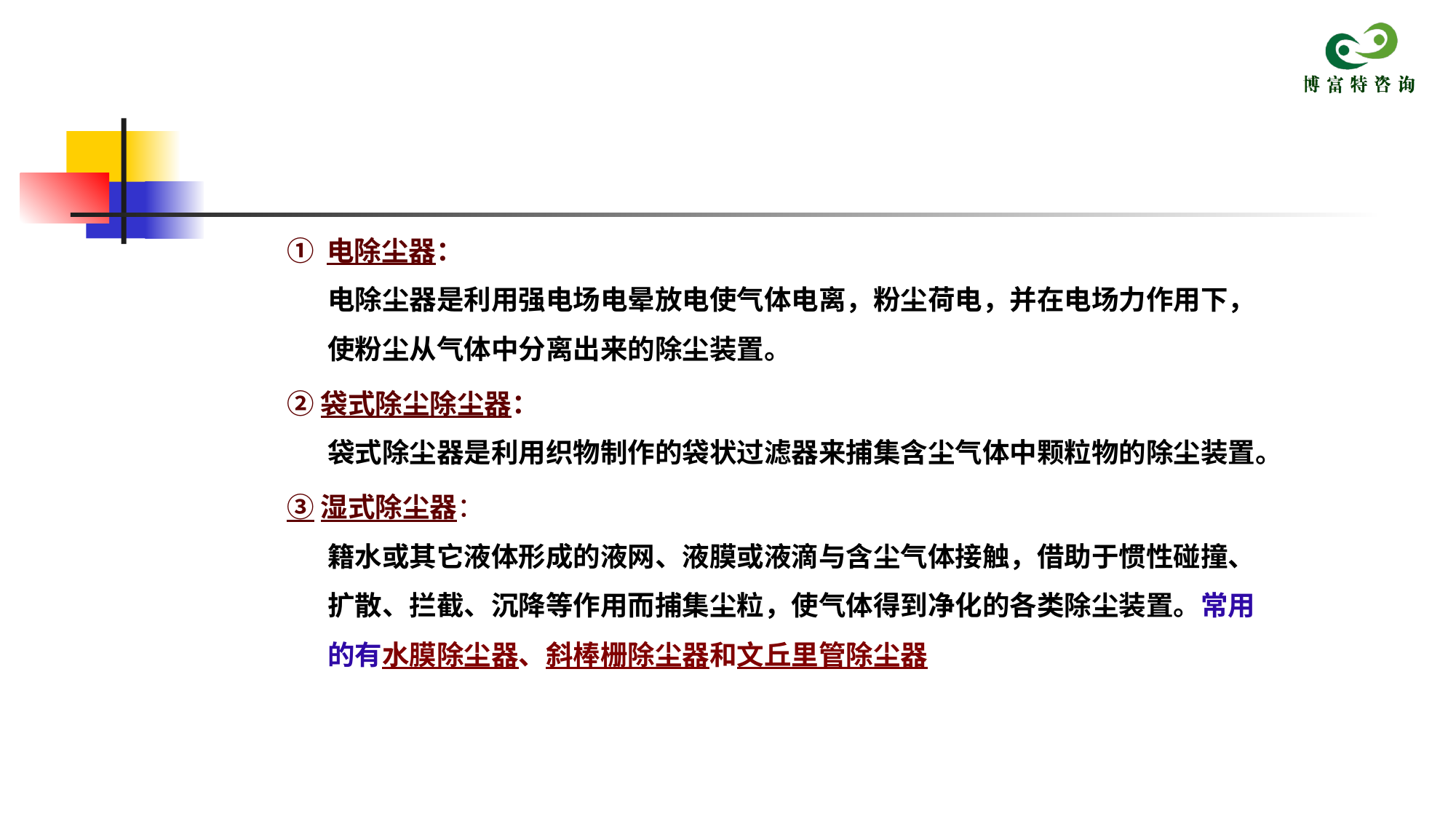

① 电除尘器：
电除尘器是利用强电场电晕放电使气体电离，粉尘荷电，并在电场力作用下，使粉尘从气体中分离出来的除尘装置。
②袋式除尘除尘器：
袋式除尘器是利用织物制作的袋状过滤器来捕集含尘气体中颗粒物的除尘装置。
③湿式除尘器：
籍水或其它液体形成的液网、液膜或液滴与含尘气体接触，借助于惯性碰撞、扩散、拦截、沉降等作用而捕集尘粒，使气体得到净化的各类除尘装置。常用的有水膜除尘器、斜棒栅除尘器和文丘里管除尘器